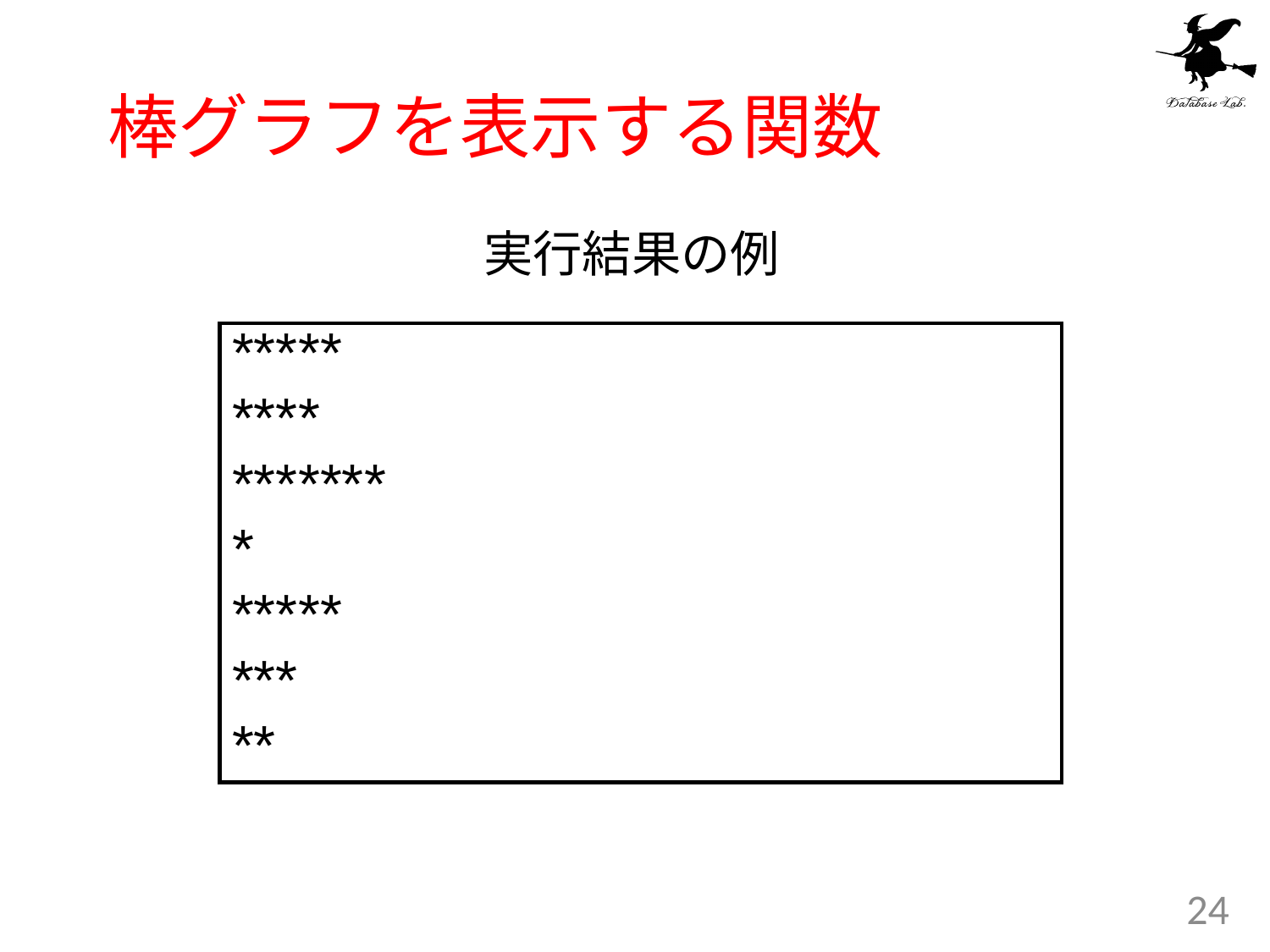

# 棒グラフを表示する関数
実行結果の例
*****
****
*******
*
*****
***
**
24